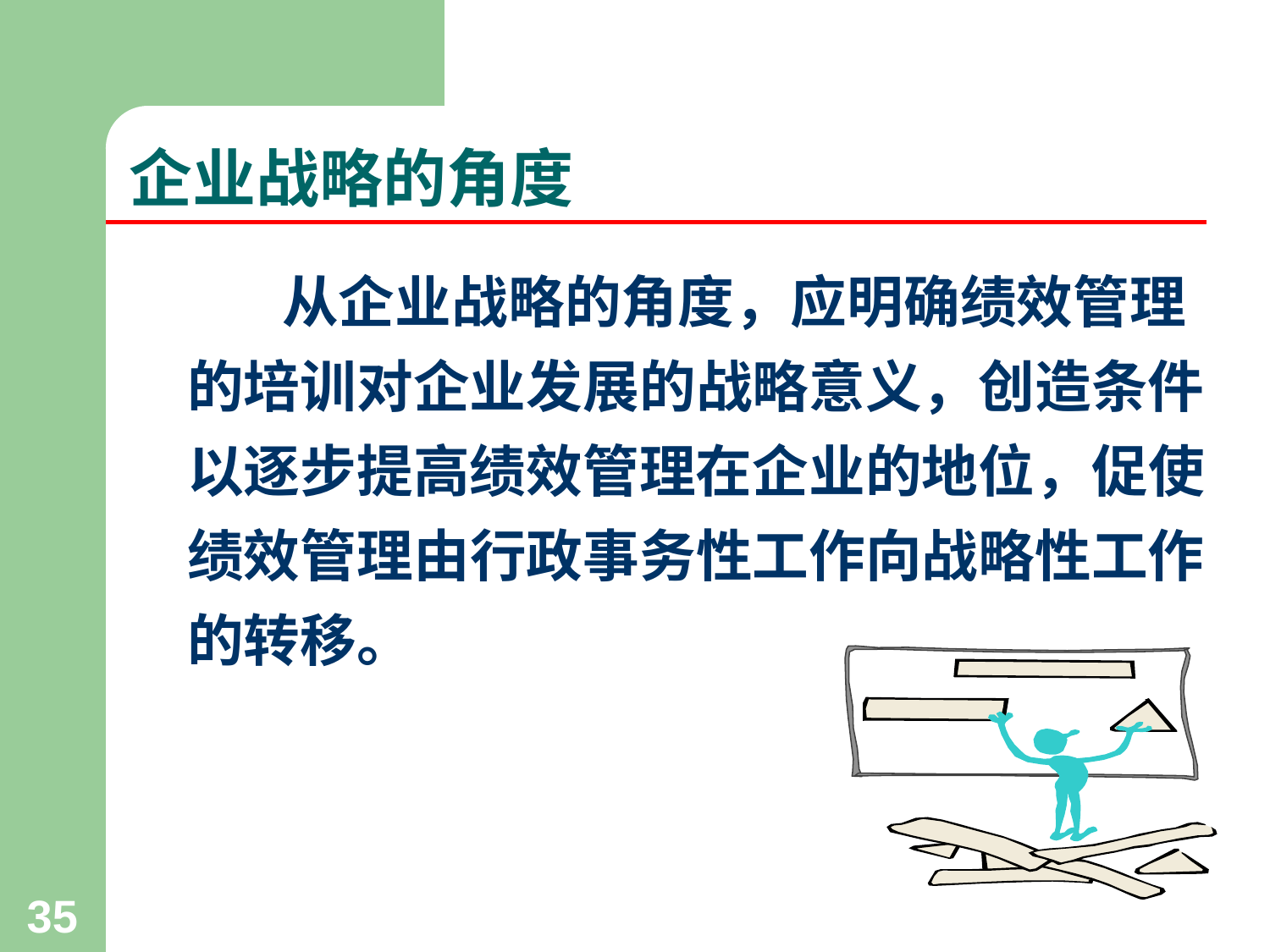

企业战略的角度
          从企业战略的角度，应明确绩效管理的培训对企业发展的战略意义，创造条件以逐步提高绩效管理在企业的地位，促使绩效管理由行政事务性工作向战略性工作的转移。

# 35